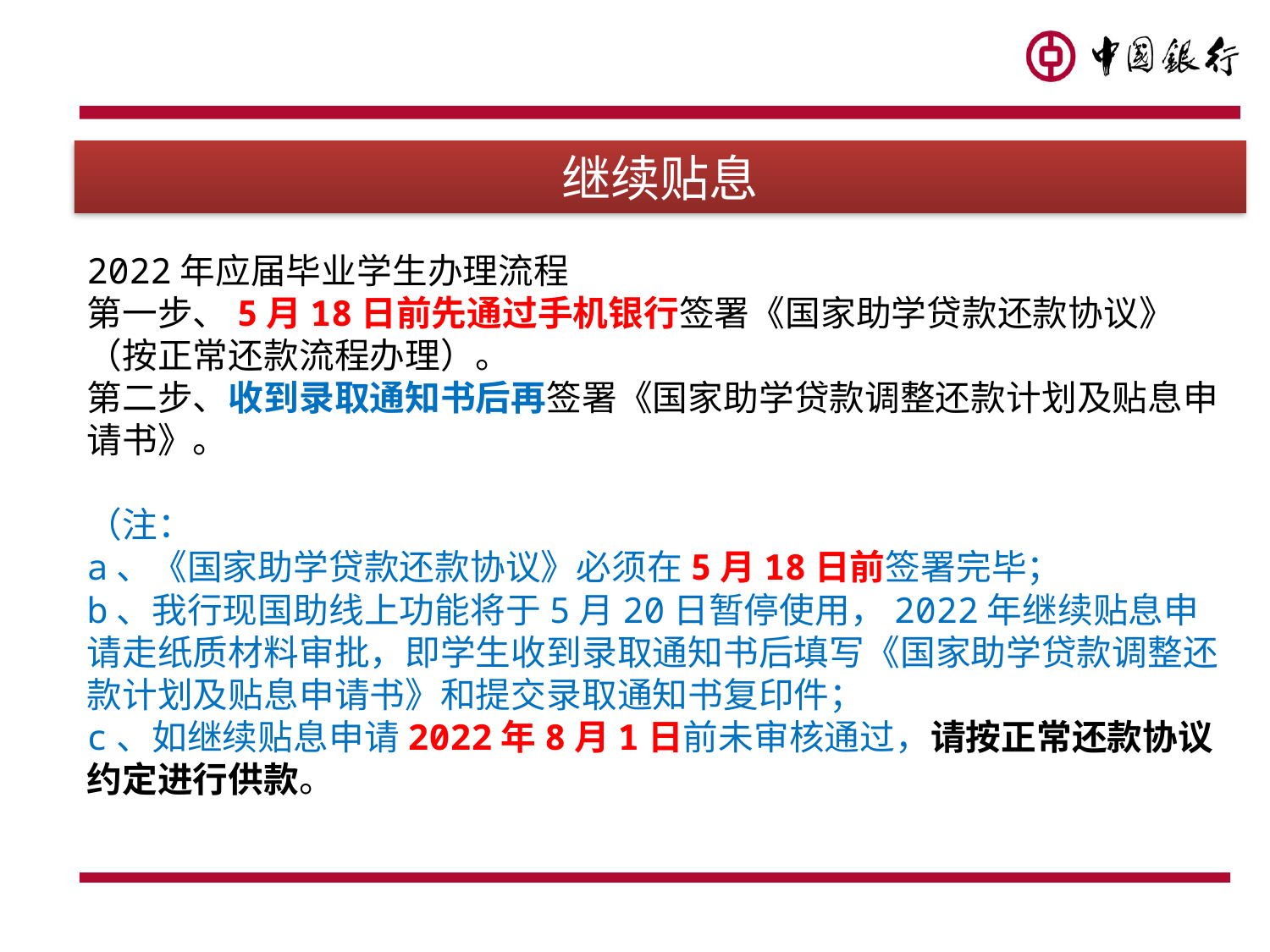

继续贴息
# 2022年应届毕业学生办理流程 第一步、5月18日前先通过手机银行签署《国家助学贷款还款协议》（按正常还款流程办理）。 第二步、收到录取通知书后再签署《国家助学贷款调整还款计划及贴息申请书》。 （注： a、《国家助学贷款还款协议》必须在5月18日前签署完毕； b、我行现国助线上功能将于5月20日暂停使用，2022年继续贴息申请走纸质材料审批，即学生收到录取通知书后填写《国家助学贷款调整还款计划及贴息申请书》和提交录取通知书复印件； c、如继续贴息申请2022年8月1日前未审核通过，请按正常还款协议约定进行供款。